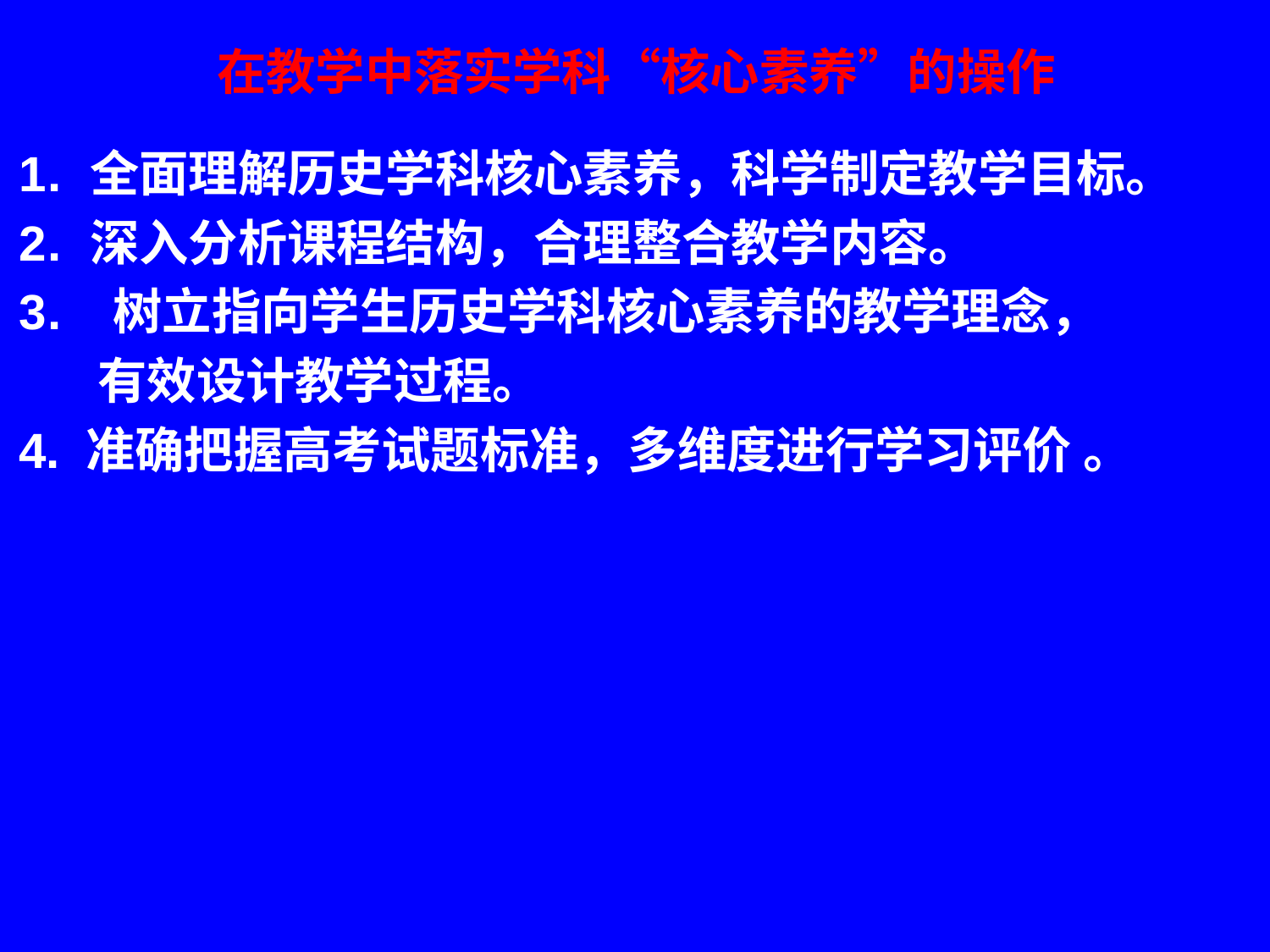

# 在教学中落实学科“核心素养”的操作
全面理解历史学科核心素养，科学制定教学目标。
深入分析课程结构，合理整合教学内容。
 树立指向学生历史学科核心素养的教学理念，
      有效设计教学过程。
4. 准确把握高考试题标准，多维度进行学习评价 。